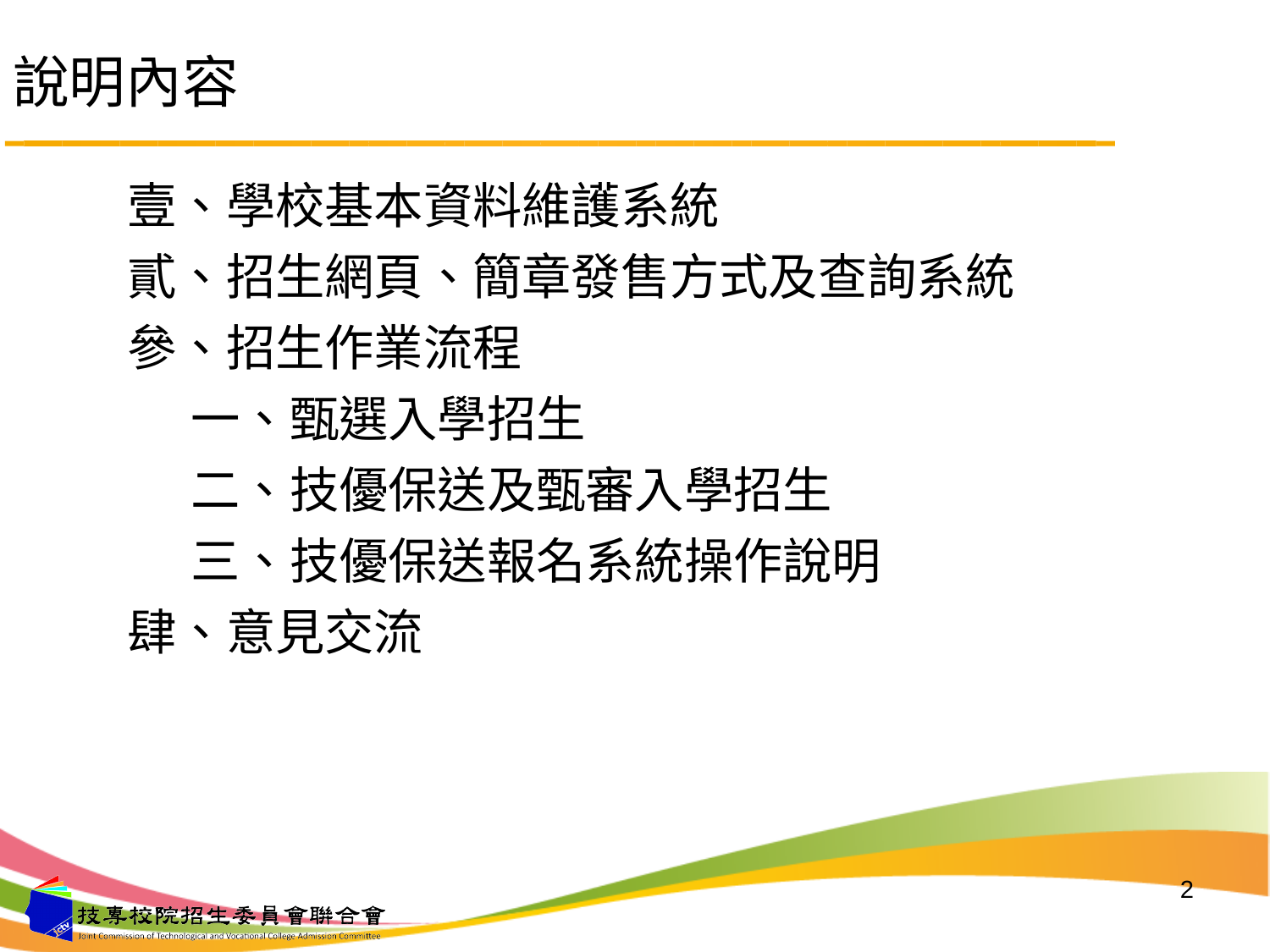

# 說明內容
壹、學校基本資料維護系統
貳、招生網頁、簡章發售方式及查詢系統
參、招生作業流程
一、甄選入學招生
二、技優保送及甄審入學招生
三、技優保送報名系統操作說明
肆、意見交流
2